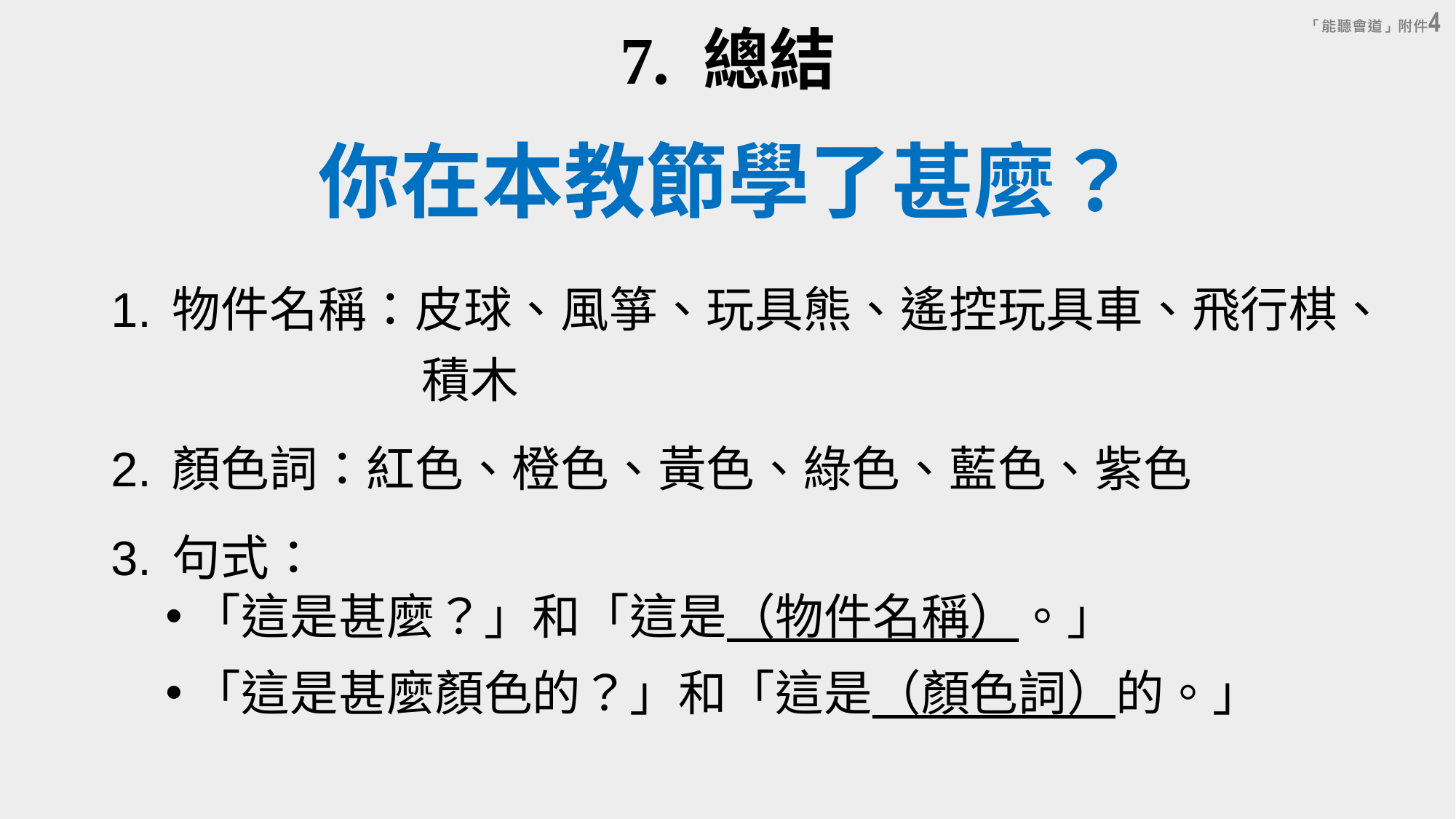

7. 總結
你在本教節學了甚麼？

物件名稱：皮球、風箏、玩具熊、遙控玩具車、飛行棋、
積木
顏色詞：紅色、橙色、黃色、綠色、藍色、紫色
句式：
「這是甚麼？」和「這是（物件名稱）。」
「這是甚麼顏色的？」和「這是（顏色詞）的。」